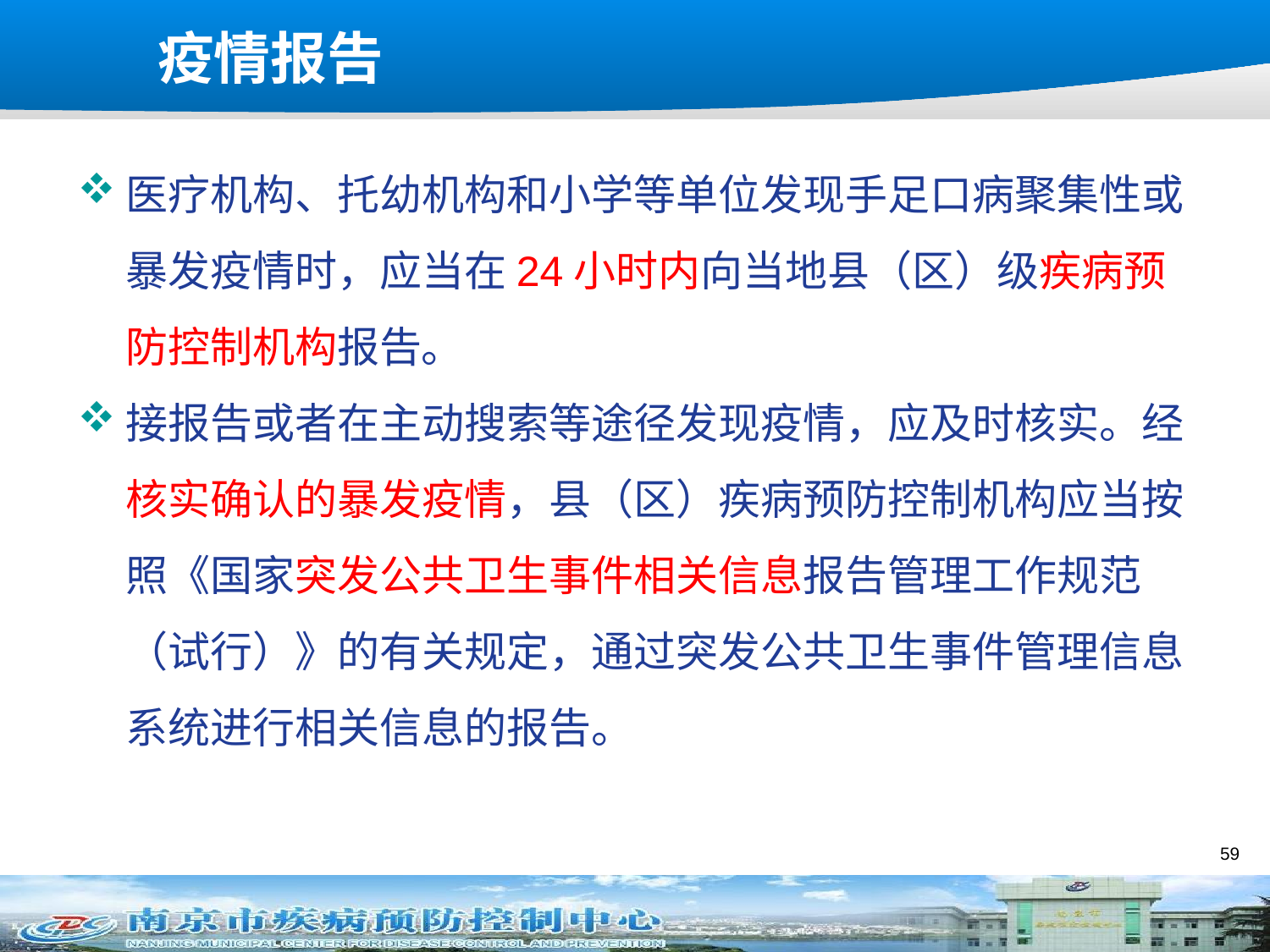

# 疫情报告
医疗机构、托幼机构和小学等单位发现手足口病聚集性或暴发疫情时，应当在24小时内向当地县（区）级疾病预防控制机构报告。
接报告或者在主动搜索等途径发现疫情，应及时核实。经核实确认的暴发疫情，县（区）疾病预防控制机构应当按照《国家突发公共卫生事件相关信息报告管理工作规范（试行）》的有关规定，通过突发公共卫生事件管理信息系统进行相关信息的报告。

59